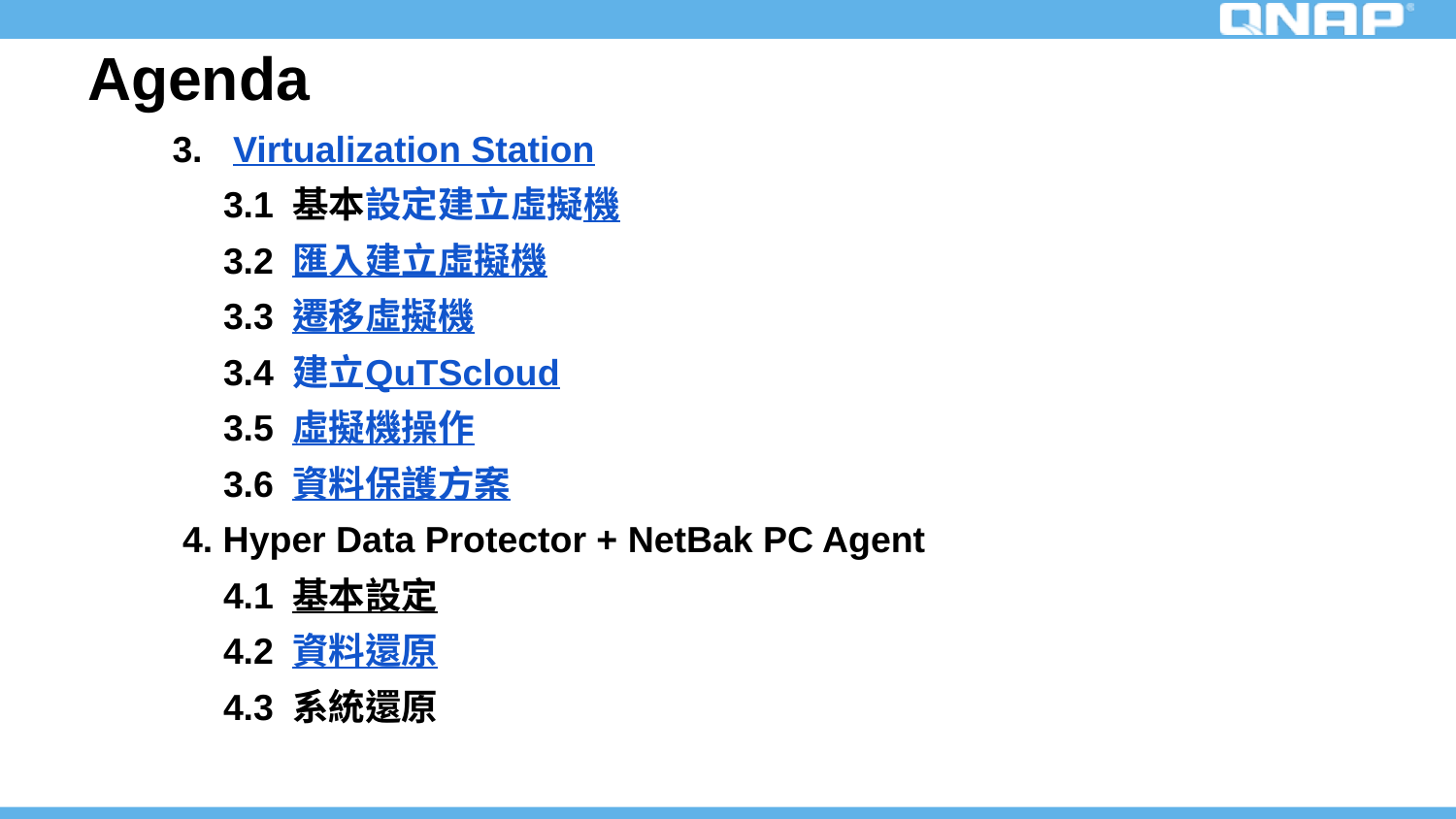

# Agenda
3.   Virtualization Station
     3.1 基本設定建立虛擬機
     3.2 匯入建立虛擬機
     3.3 遷移虛擬機
     3.4 建立QuTScloud
     3.5 虛擬機操作
     3.6 資料保護方案
 4. Hyper Data Protector + NetBak PC Agent
     4.1 基本設定
     4.2 資料還原
     4.3 系統還原